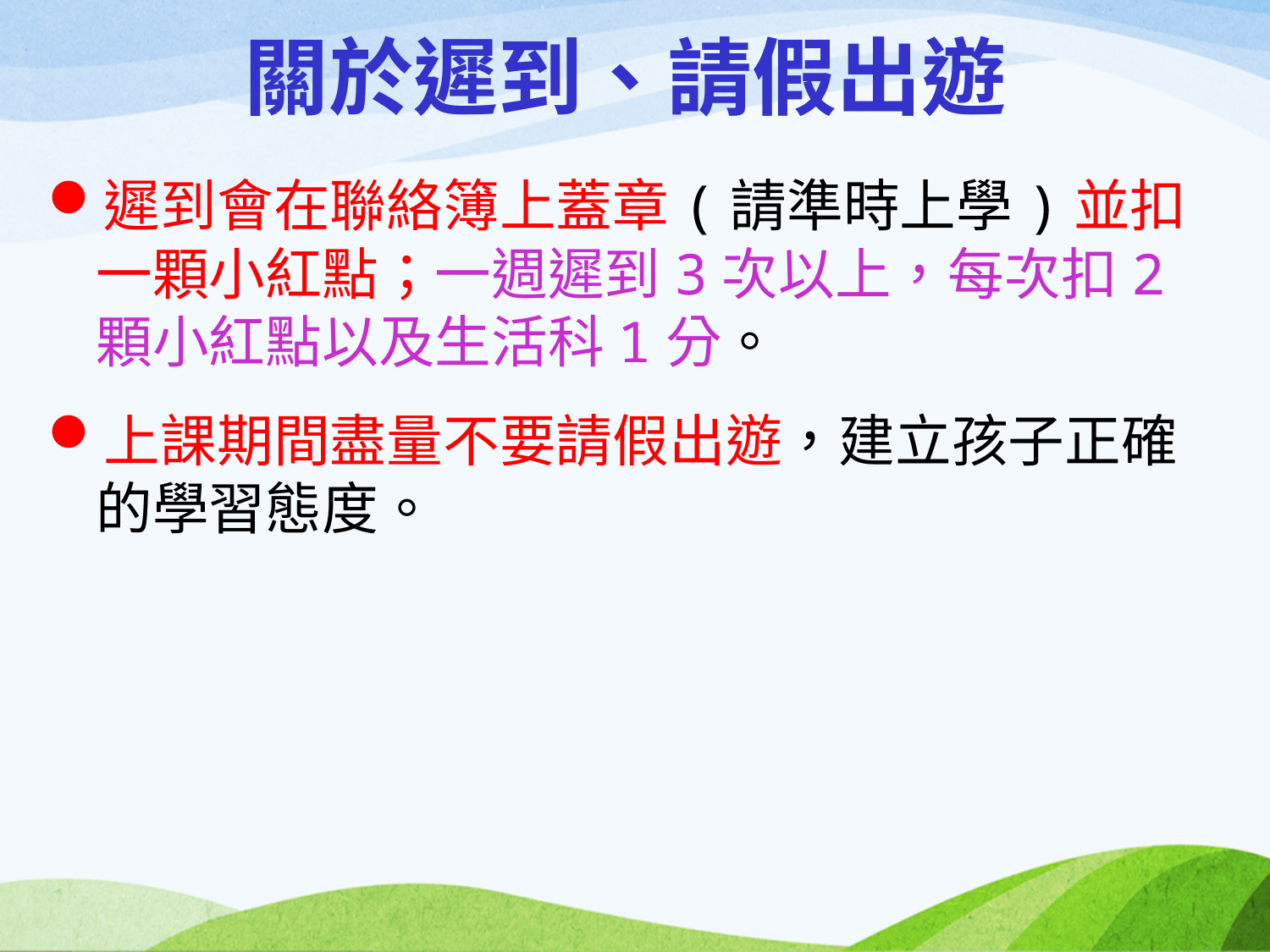

# 關於遲到、請假出遊
遲到會在聯絡簿上蓋章(請準時上學)並扣一顆小紅點；一週遲到3次以上，每次扣2顆小紅點以及生活科1分。
上課期間盡量不要請假出遊，建立孩子正確的學習態度。